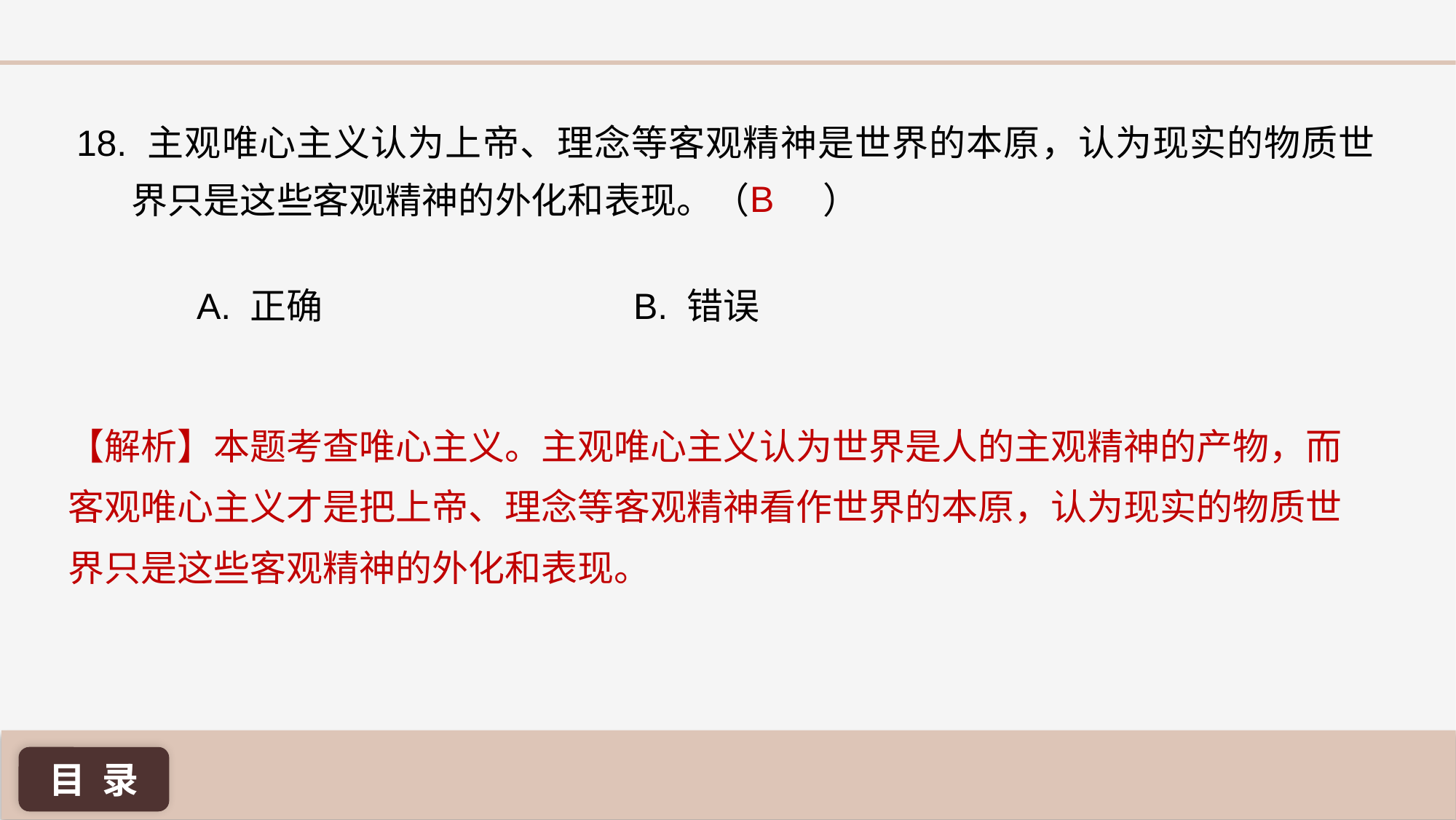

18. 主观唯心主义认为上帝、理念等客观精神是世界的本原，认为现实的物质世界只是这些客观精神的外化和表现。（         ）
B
A. 正确 			B. 错误
【解析】本题考查唯心主义。主观唯心主义认为世界是人的主观精神的产物，而客观唯心主义才是把上帝、理念等客观精神看作世界的本原，认为现实的物质世界只是这些客观精神的外化和表现。